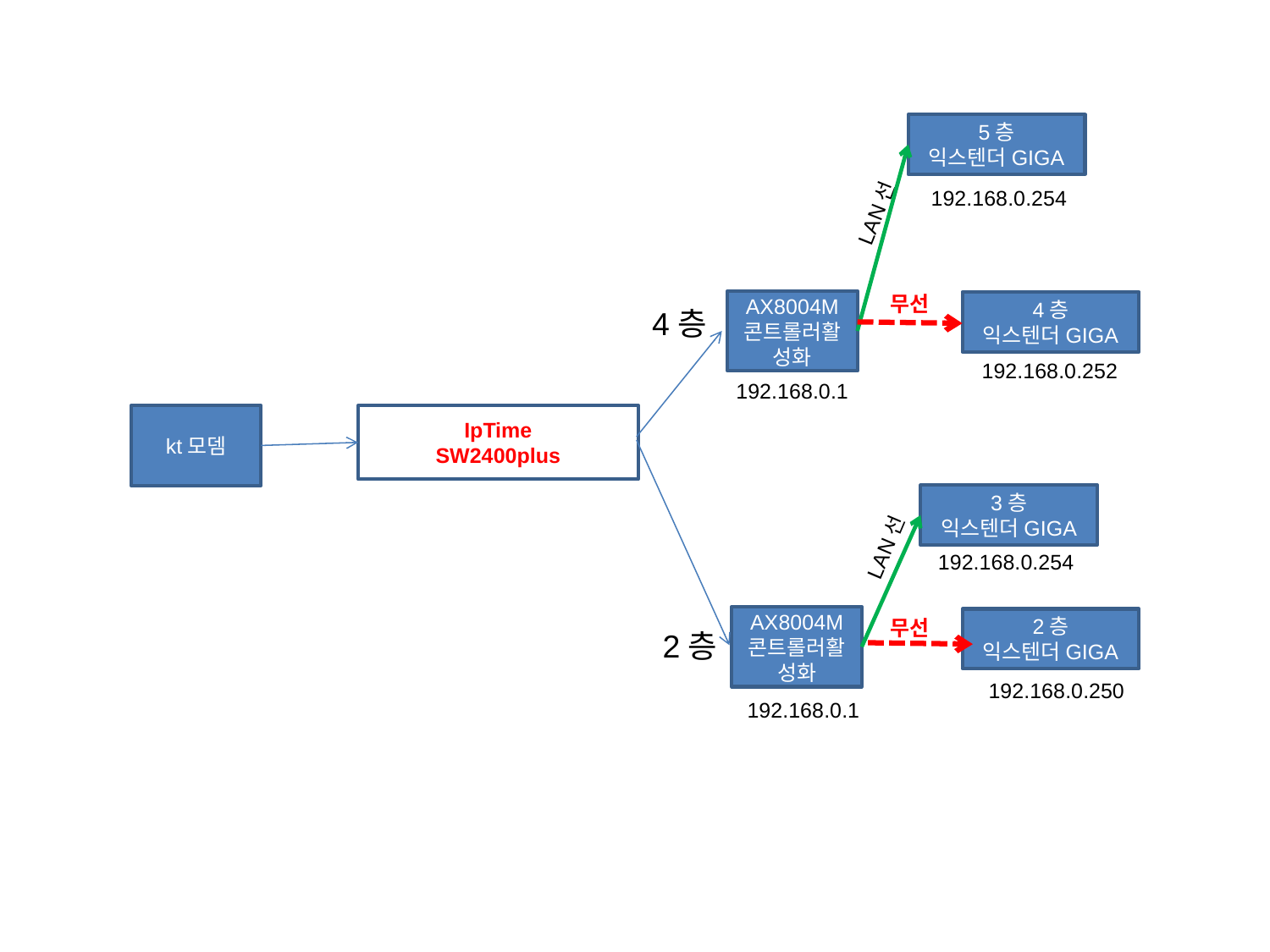

5층
익스텐더GIGA
192.168.0.254
AX8004M
콘트롤러활성화
kt모뎀
IpTime
SW2400plus
AX8004M
콘트롤러활성화
192.168.0.250
LAN선
무선
4층
익스텐더GIGA
4층
192.168.0.252
192.168.0.1
3층
익스텐더GIGA
LAN선
192.168.0.254
무선
2층
익스텐더GIGA
2층
192.168.0.1